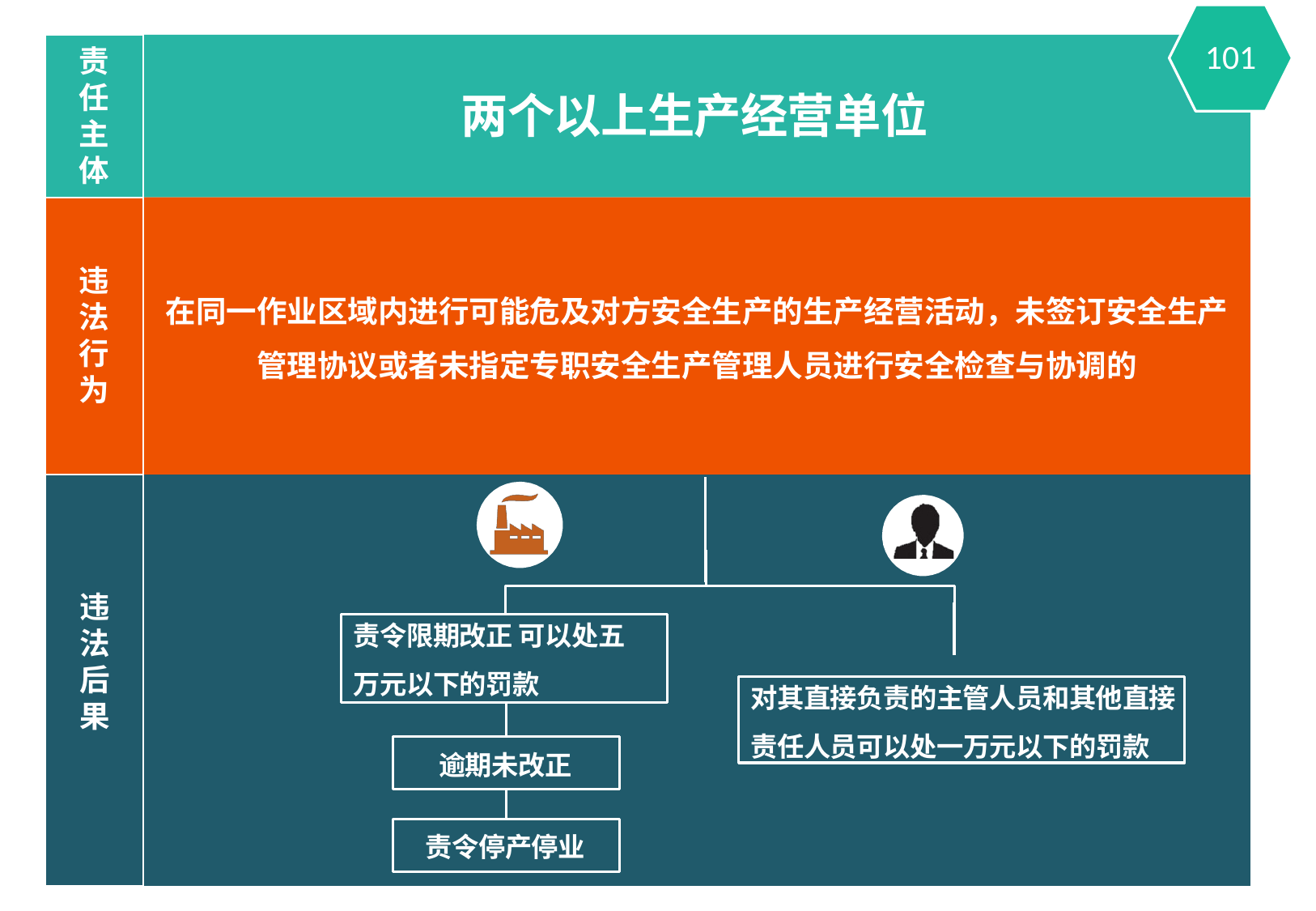

101
责 任 主 体
两个以上生产经营单位

违 法 行 为
在同一作业区域内进行可能危及对方安全生产的生产经营活动，未签订安全生产 管理协议或者未指定专职安全生产管理人员进行安全检查与协调的

违 法 后 果

责令限期改正 可以处五万元以下的罚款

对其直接负责的主管人员和其他直接

责任人员可以处一万元以下的罚款

逾期未改正

责令停产停业